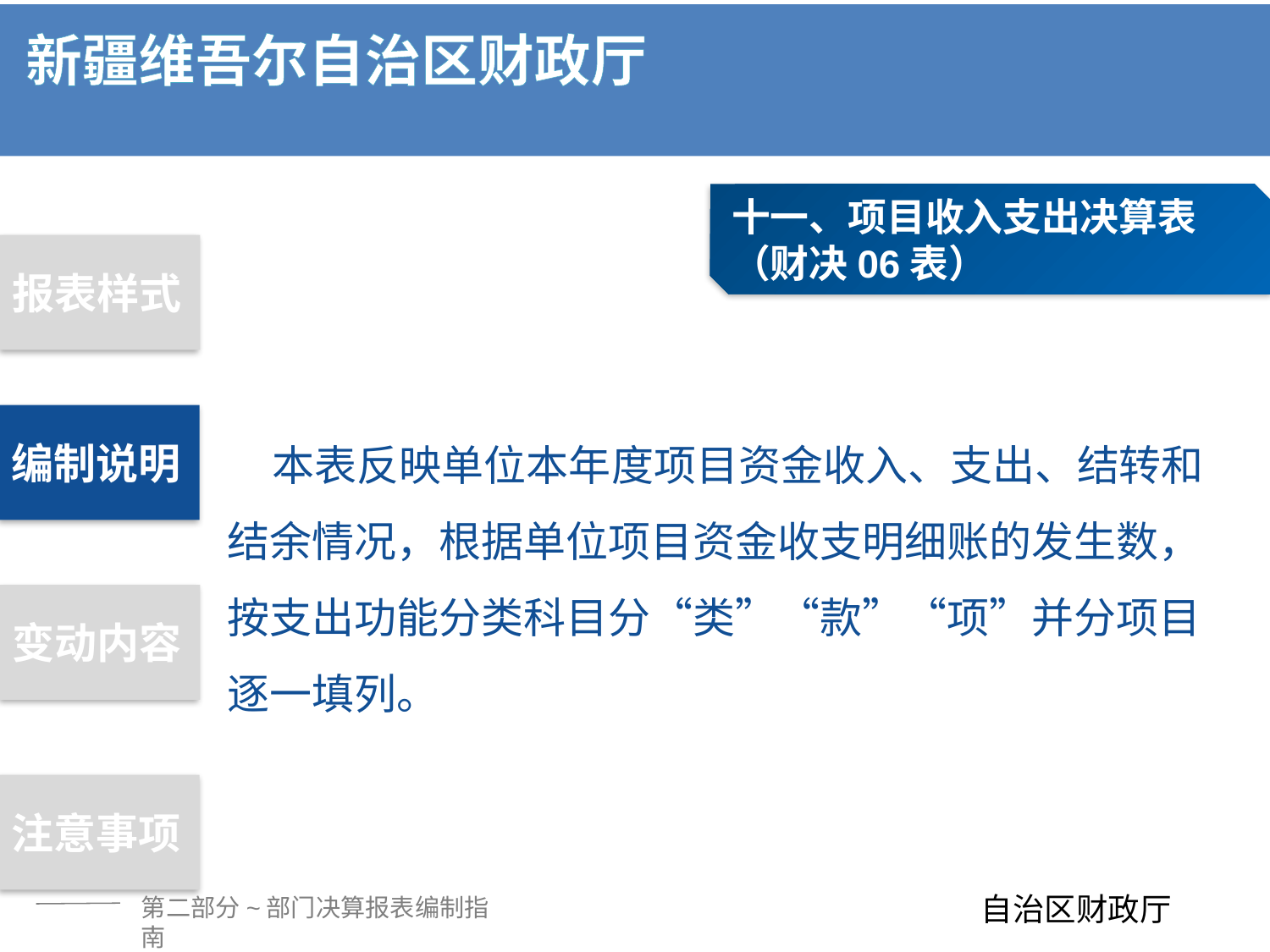

十一、项目收入支出决算表
（财决06表）
报表样式

本表反映单位本年度项目资金收入、支出、结转和结余情况，根据单位项目资金收支明细账的发生数，按支出功能分类科目分“类”“款”“项”并分项目逐一填列。
编制说明
变动内容
注意事项
第二部分~部门决算报表编制指南
61